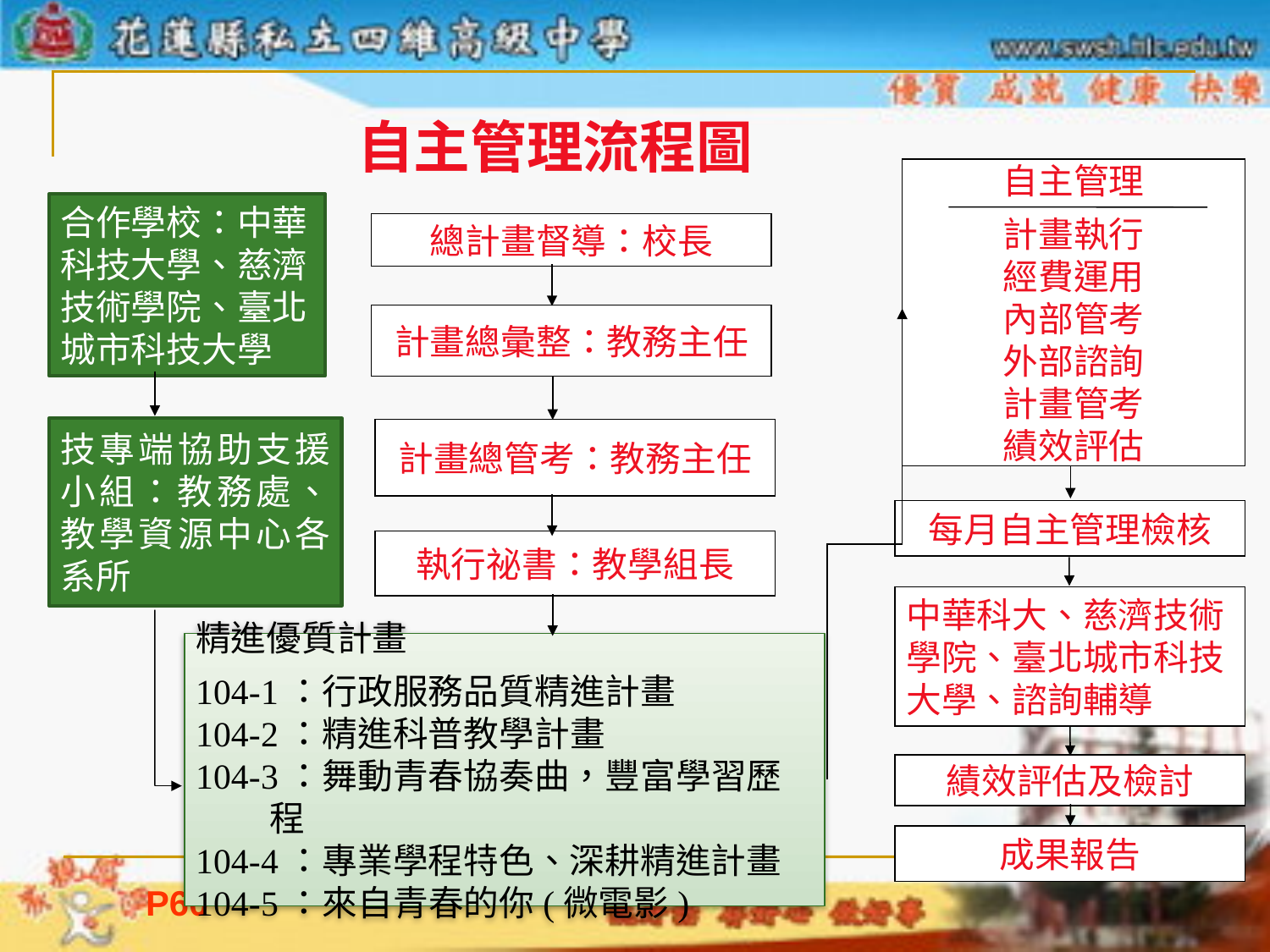

自主管理流程圖
自主管理
計畫執行
經費運用
內部管考
外部諮詢
計畫管考
績效評估
合作學校：中華科技大學、慈濟技術學院、臺北城市科技大學
總計畫督導：校長
計畫總彙整：教務主任
技專端協助支援小組：教務處、教學資源中心各系所
計畫總管考：教務主任
每月自主管理檢核
執行祕書：教學組長
中華科大、慈濟技術學院、臺北城市科技大學、諮詢輔導
精進優質計畫
104-1：行政服務品質精進計畫
104-2：精進科普教學計畫
104-3：舞動青春協奏曲，豐富學習歷程
104-4：專業學程特色、深耕精進計畫
104-5：來自青春的你(微電影)
績效評估及檢討
成果報告
P60